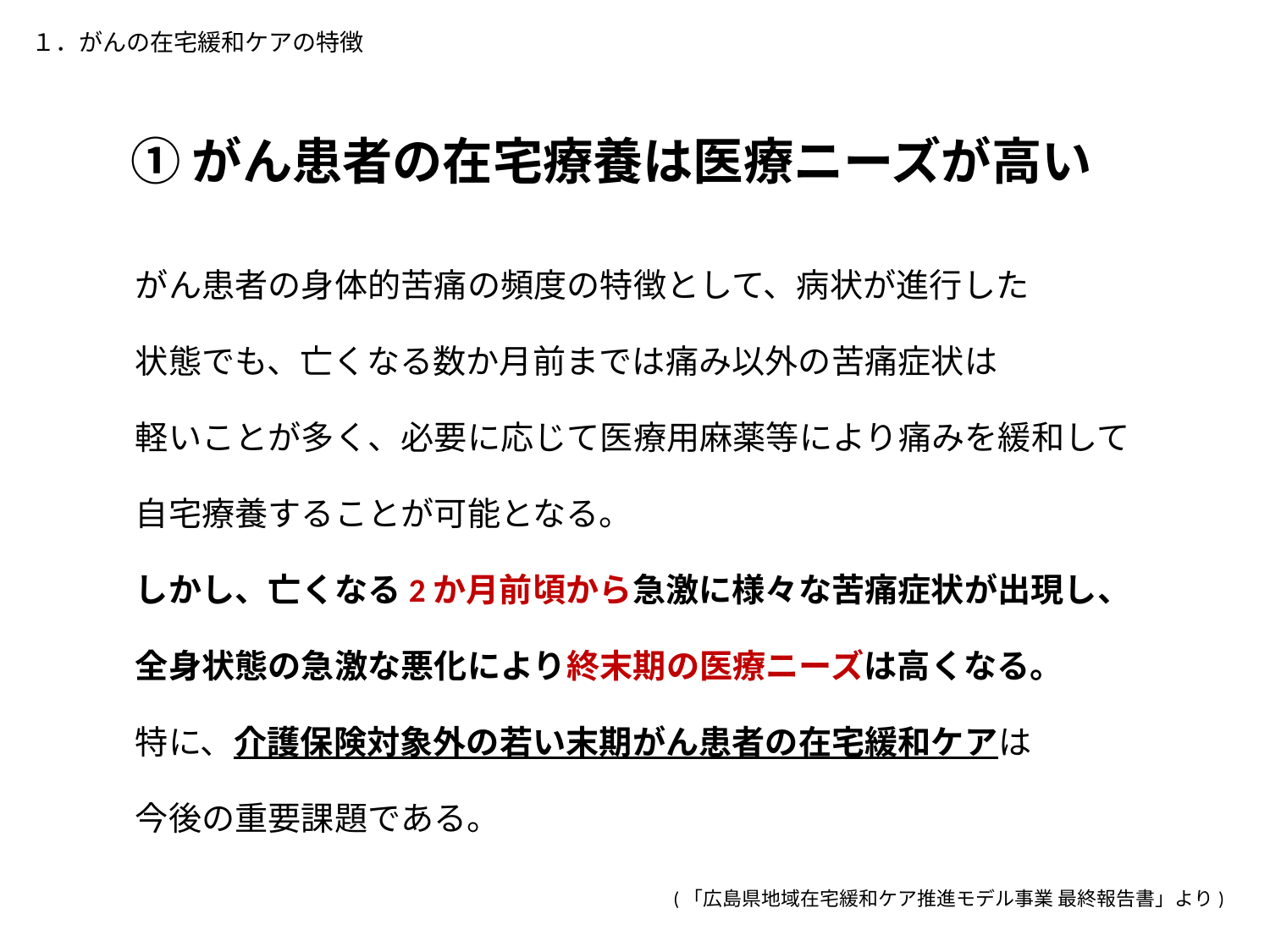

１．がんの在宅緩和ケアの特徴
①がん患者の在宅療養は医療ニーズが高い
　　がん患者の身体的苦痛の頻度の特徴として、病状が進行した
　　状態でも、亡くなる数か月前までは痛み以外の苦痛症状は
　　軽いことが多く、必要に応じて医療用麻薬等により痛みを緩和して
　　自宅療養することが可能となる。
　　しかし、亡くなる2か月前頃から急激に様々な苦痛症状が出現し、
　　全身状態の急激な悪化により終末期の医療ニーズは高くなる。
　　特に、介護保険対象外の若い末期がん患者の在宅緩和ケアは
　　今後の重要課題である。

(「広島県地域在宅緩和ケア推進モデル事業 最終報告書」より)